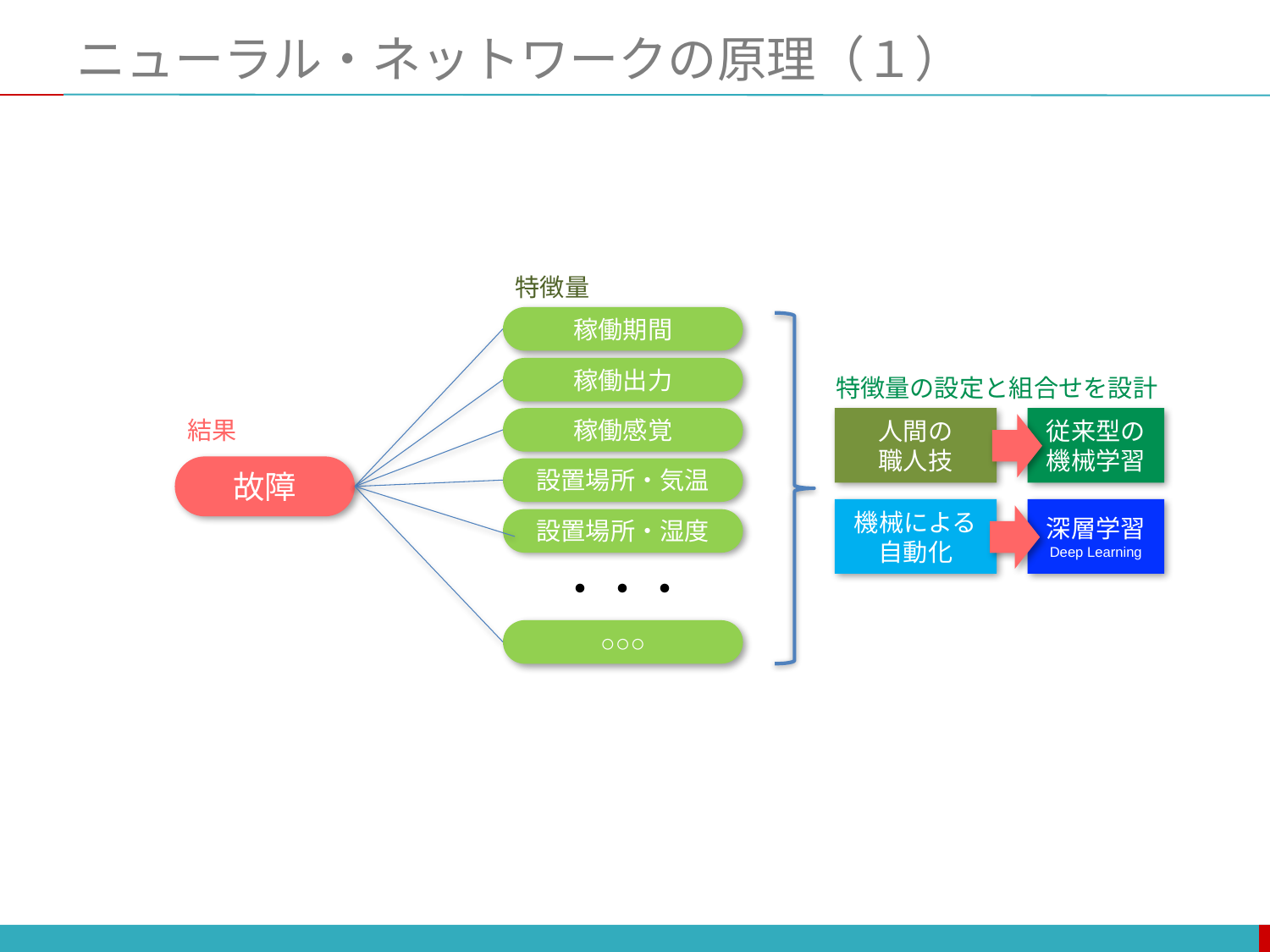

# ニューラル・ネットワークの原理（１）
特徴量
稼働期間

特徴量の設定と組合せを設計
人間の
職人技
従来型の
機械学習

機械による
自動化
深層学習
Deep Learning

稼働出力
稼働感覚
結果
故障
設置場所・気温
設置場所・湿度
・・・
○○○